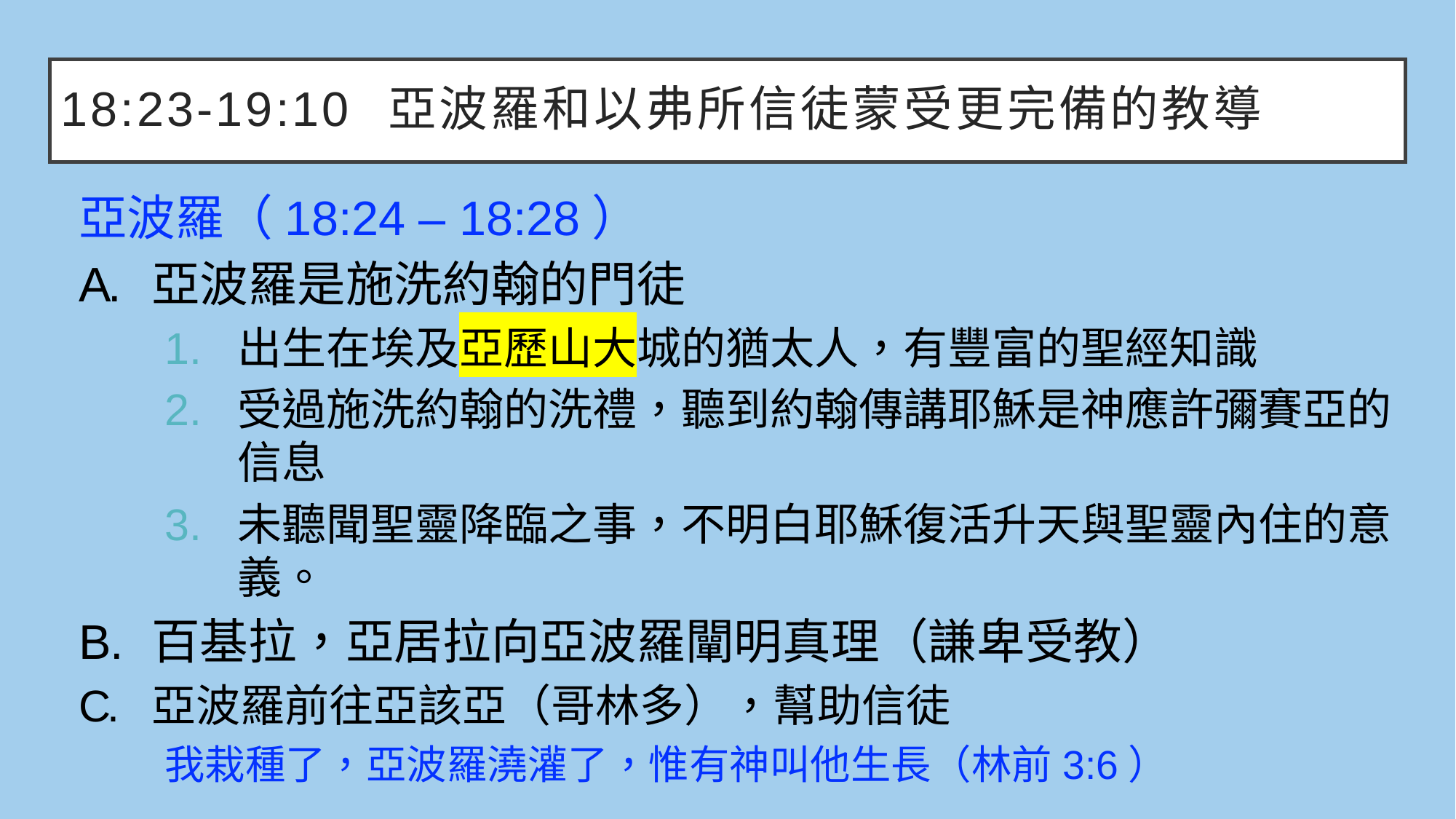

# 18:23-19:10	亞波羅和以弗所信徒蒙受更完備的教導
亞波羅（18:24 – 18:28）
亞波羅是施洗約翰的門徒
出生在埃及亞歷山大城的猶太人，有豐富的聖經知識
受過施洗約翰的洗禮，聽到約翰傳講耶穌是神應許彌賽亞的信息
未聽聞聖靈降臨之事，不明白耶穌復活升天與聖靈內住的意義。
百基拉，亞居拉向亞波羅闡明真理（謙卑受教）
亞波羅前往亞該亞（哥林多），幫助信徒
我栽種了，亞波羅澆灌了，惟有神叫他生長（林前3:6）